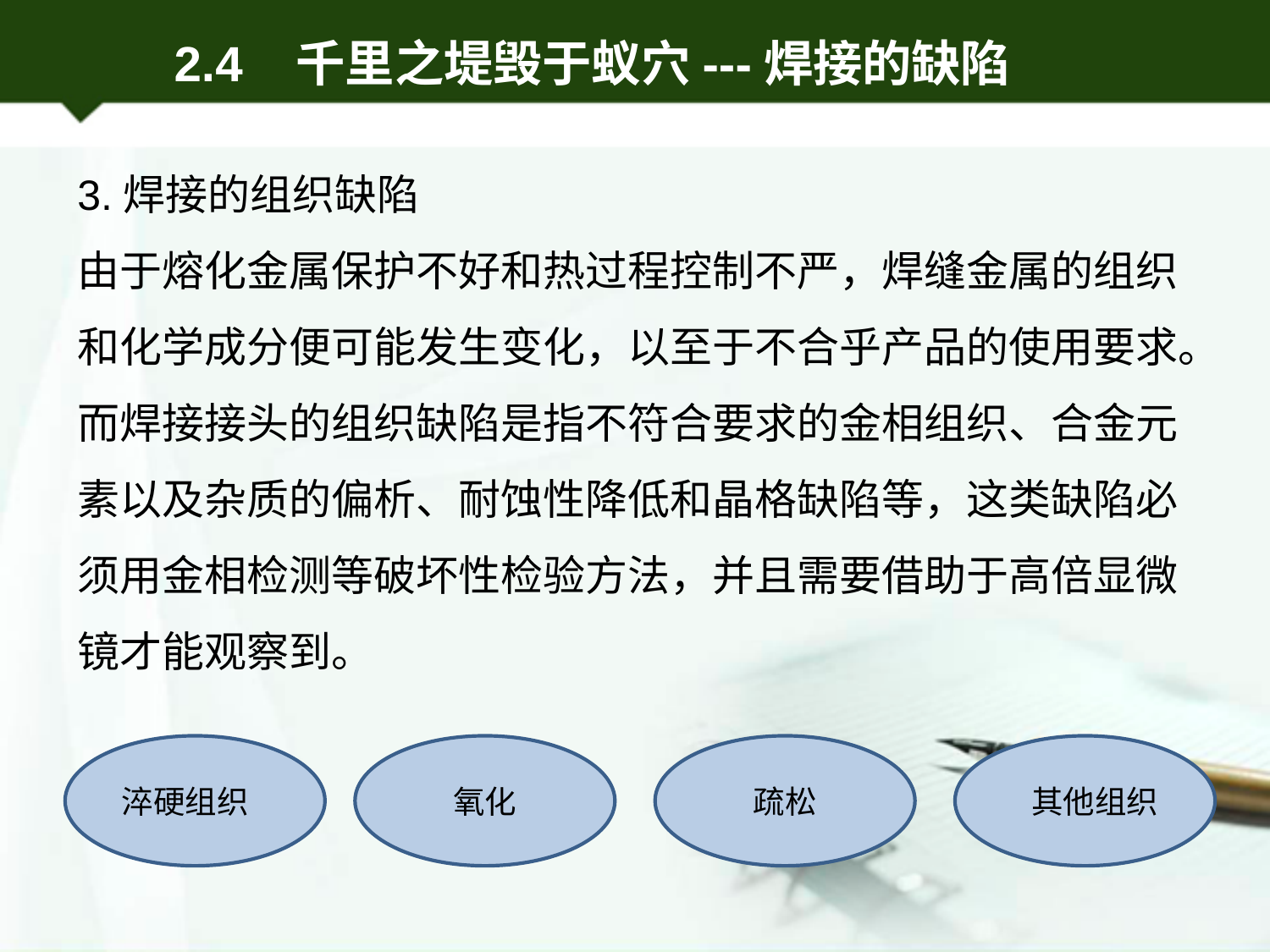

2.4   千里之堤毁于蚁穴---焊接的缺陷
3.焊接的组织缺陷
由于熔化金属保护不好和热过程控制不严，焊缝金属的组织和化学成分便可能发生变化，以至于不合乎产品的使用要求。而焊接接头的组织缺陷是指不符合要求的金相组织、合金元素以及杂质的偏析、耐蚀性降低和晶格缺陷等，这类缺陷必须用金相检测等破坏性检验方法，并且需要借助于高倍显微镜才能观察到。

淬硬组织
氧化
疏松
其他组织